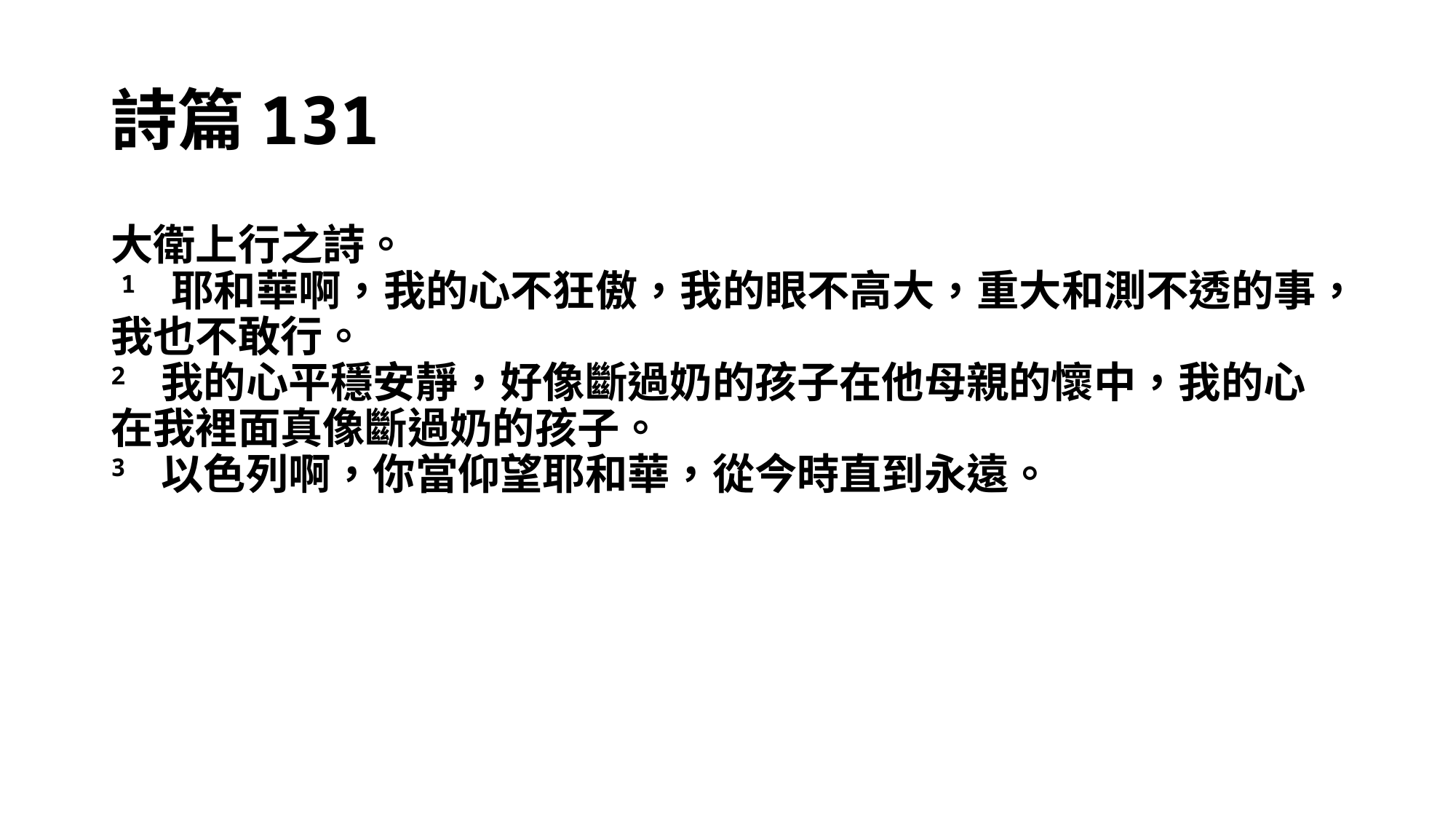

# 詩篇131
大衛上行之詩。
​1 耶和華啊，我的心不狂傲，我的眼不高大，重大和測不透的事，我也不敢行。
2 我的心平穩安靜，好像斷過奶的孩子在他母親的懷中，我的心在我裡面真像斷過奶的孩子。
3 以色列啊，你當仰望耶和華，從今時直到永遠。